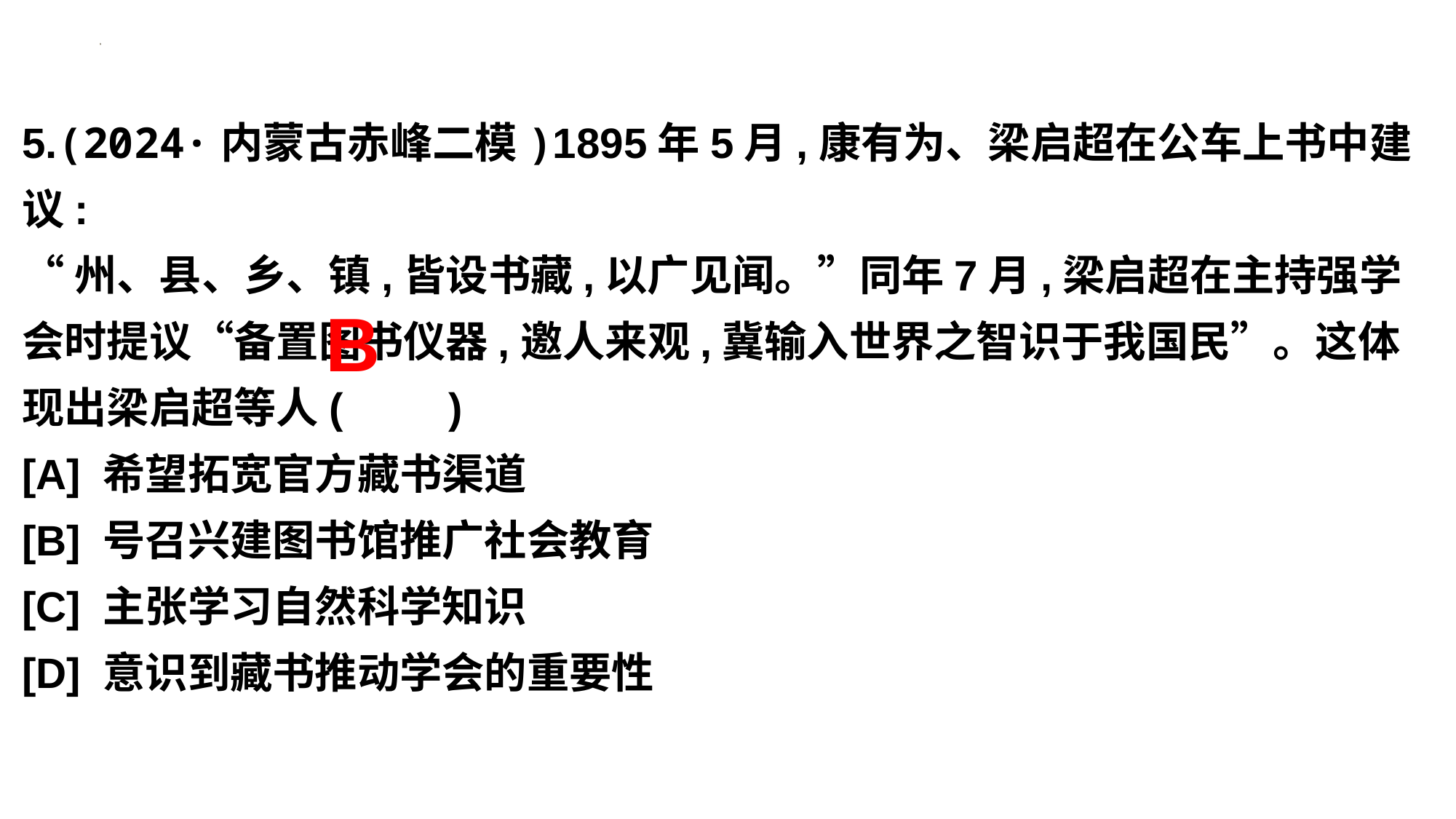

5.(2024·内蒙古赤峰二模)1895年5月,康有为、梁启超在公车上书中建议:
“州、县、乡、镇,皆设书藏,以广见闻。”同年7月,梁启超在主持强学会时提议“备置图书仪器,邀人来观,冀输入世界之智识于我国民”。这体现出梁启超等人(　　)
[A] 希望拓宽官方藏书渠道
[B] 号召兴建图书馆推广社会教育
[C] 主张学习自然科学知识
[D] 意识到藏书推动学会的重要性
B